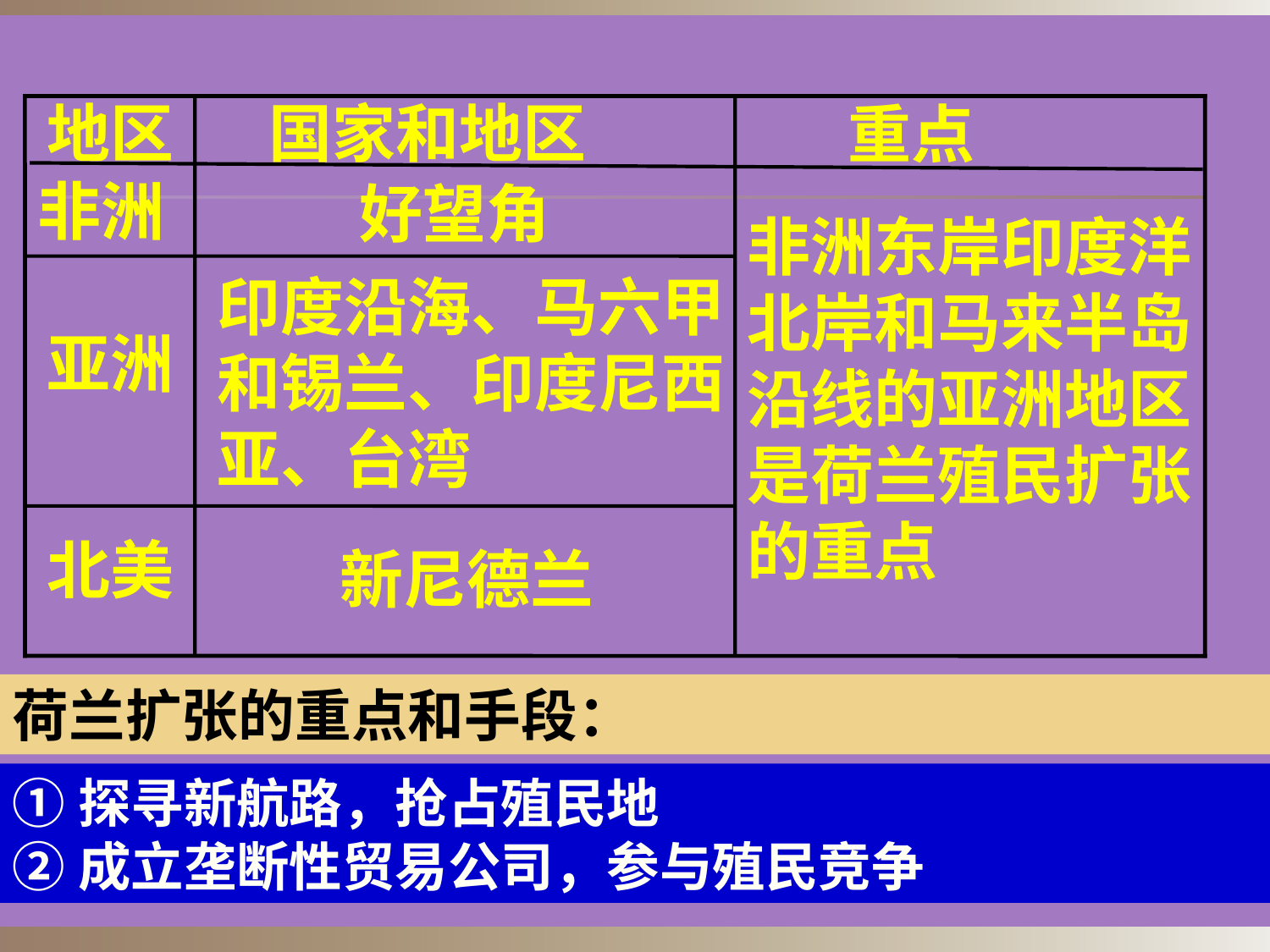

国家和地区

地区

重点

非洲
好望角
非洲东岸印度洋北岸和马来半岛沿线的亚洲地区是荷兰殖民扩张的重点

印度沿海、马六甲和锡兰、印度尼西亚、台湾
亚洲

北美
新尼德兰

荷兰扩张的重点和手段：

①探寻新航路，抢占殖民地
②成立垄断性贸易公司，参与殖民竞争